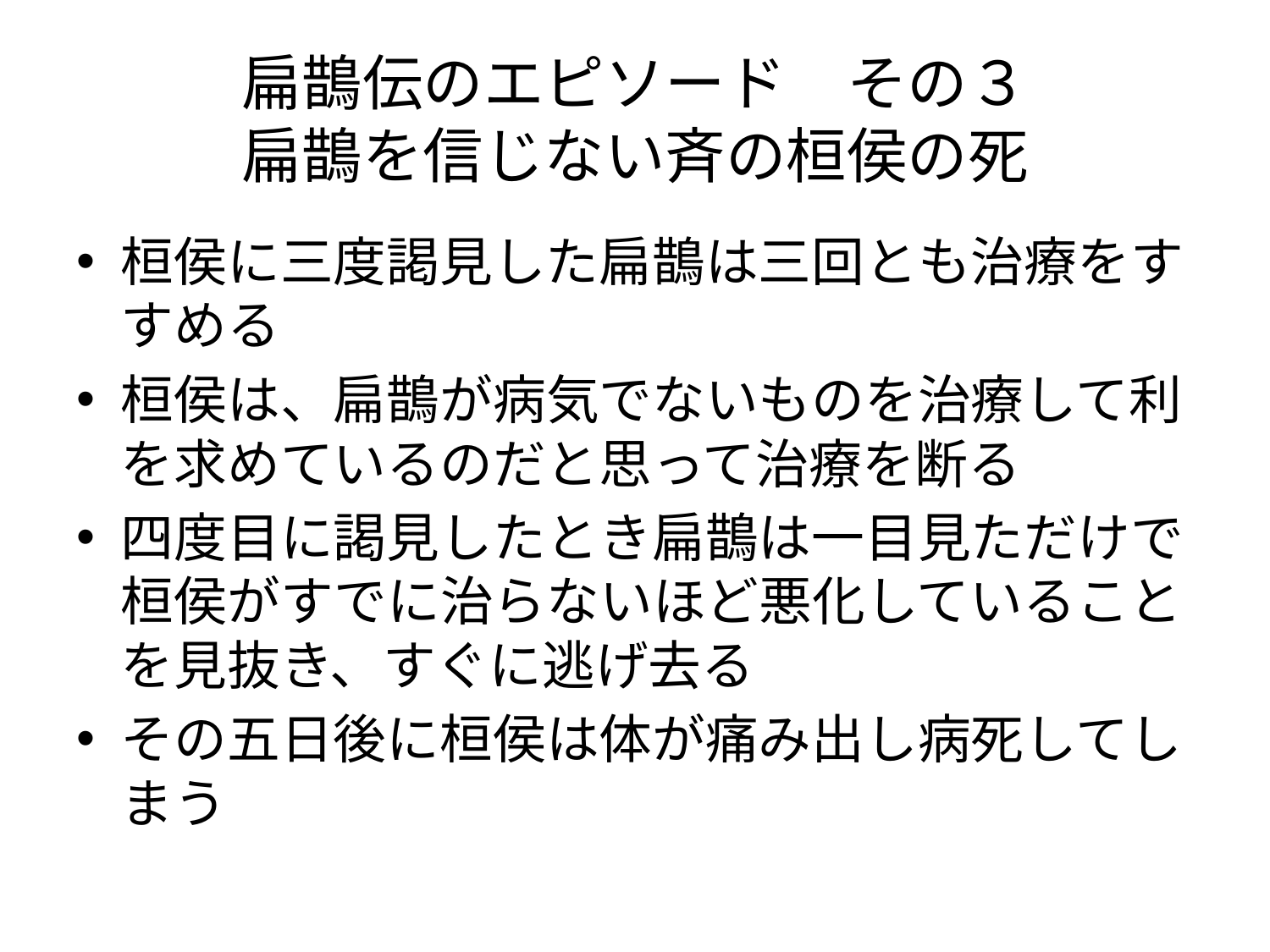

# 扁鵲伝のエピソード　その３ 扁鵲を信じない斉の桓侯の死
桓侯に三度謁見した扁鵲は三回とも治療をすすめる
桓侯は、扁鵲が病気でないものを治療して利を求めているのだと思って治療を断る
四度目に謁見したとき扁鵲は一目見ただけで桓侯がすでに治らないほど悪化していることを見抜き、すぐに逃げ去る
その五日後に桓侯は体が痛み出し病死してしまう